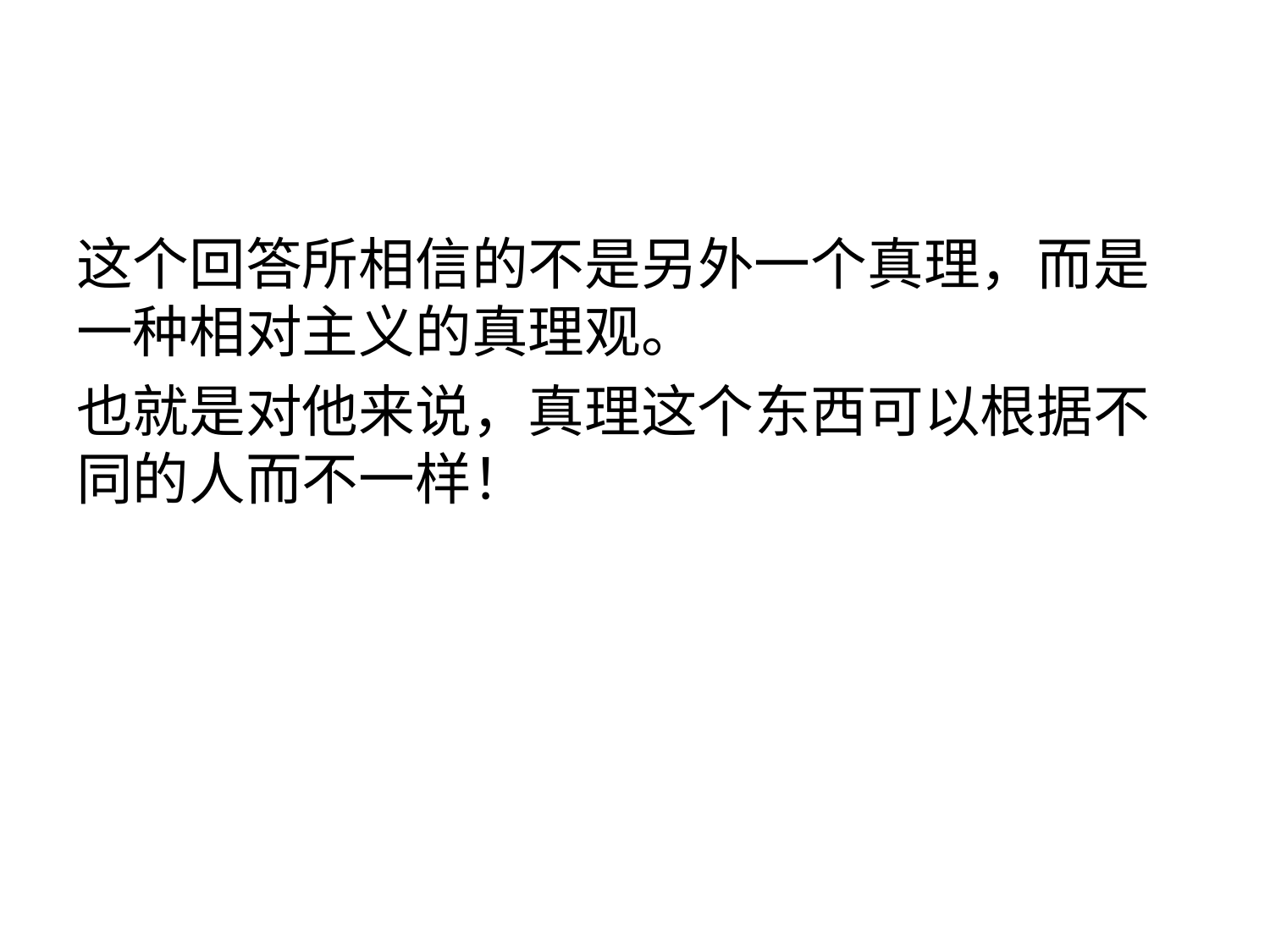

#
这个回答所相信的不是另外一个真理，而是一种相对主义的真理观。
也就是对他来说，真理这个东西可以根据不同的人而不一样！